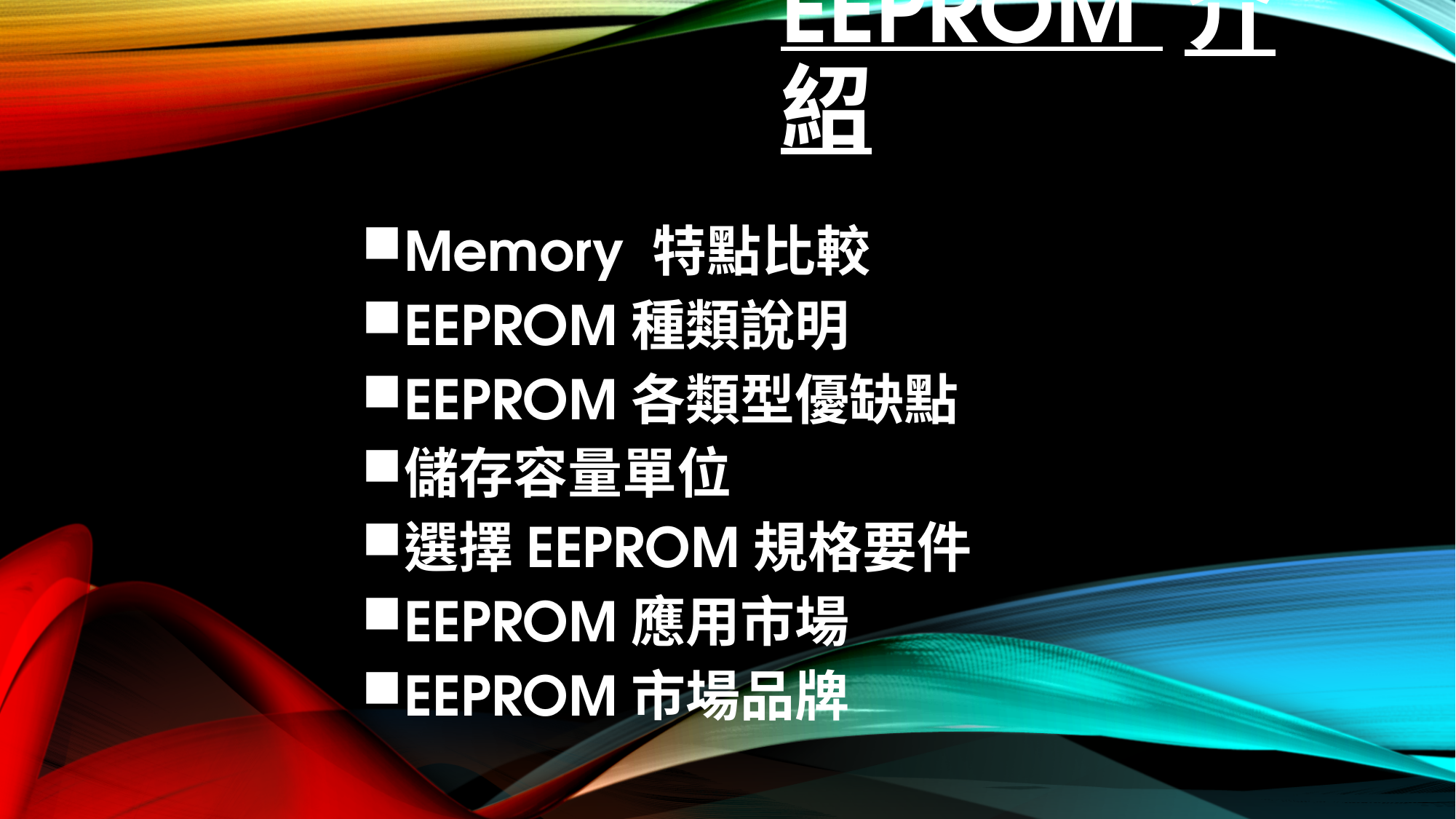

# EEPROM 介紹
Memory 特點比較
EEPROM種類說明
EEPROM各類型優缺點
儲存容量單位
選擇EEPROM規格要件
EEPROM應用市場
EEPROM市場品牌